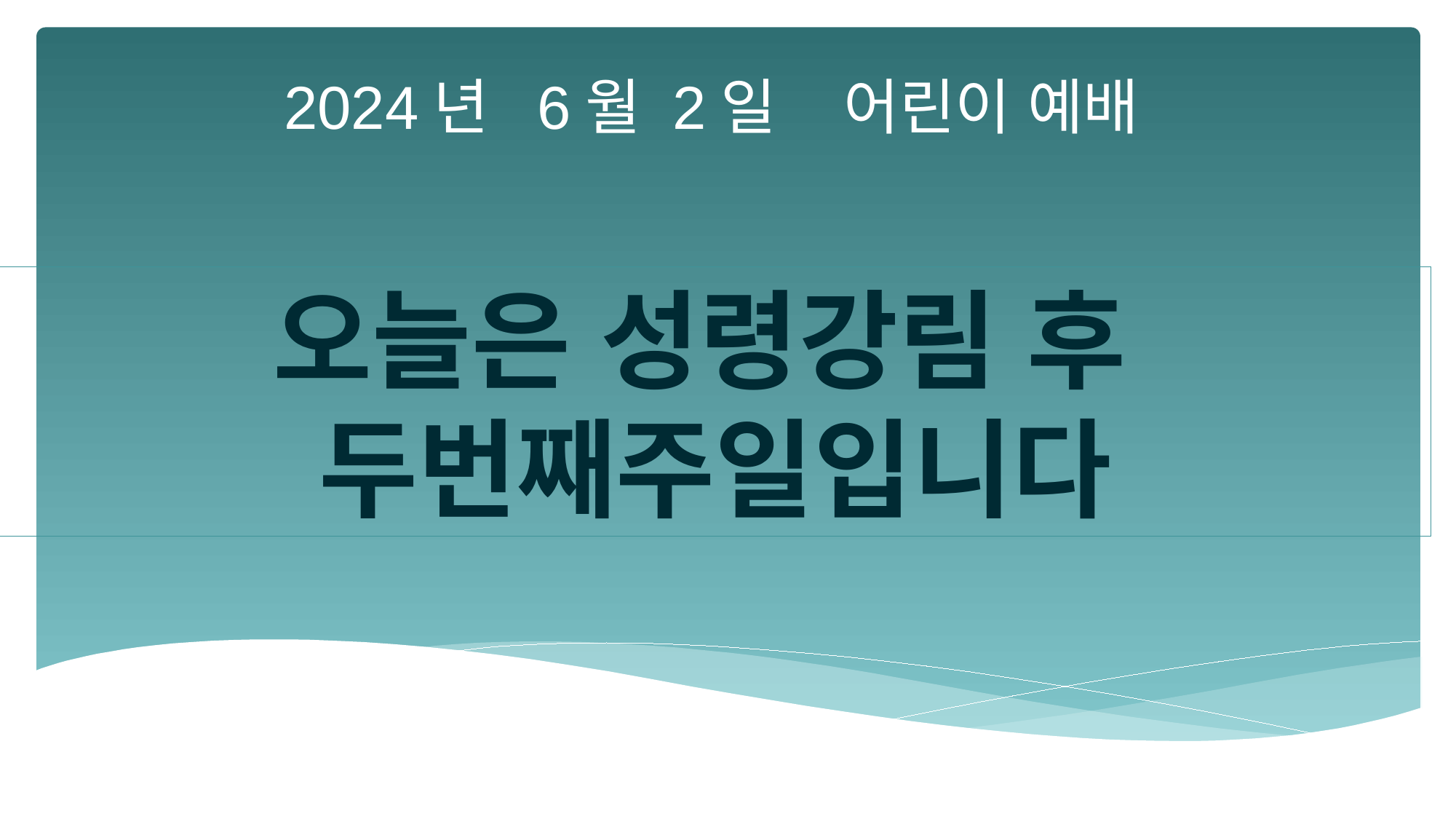

2024년  6월 2일    어린이 예배
오늘은 성령강림 후
두번째주일입니다